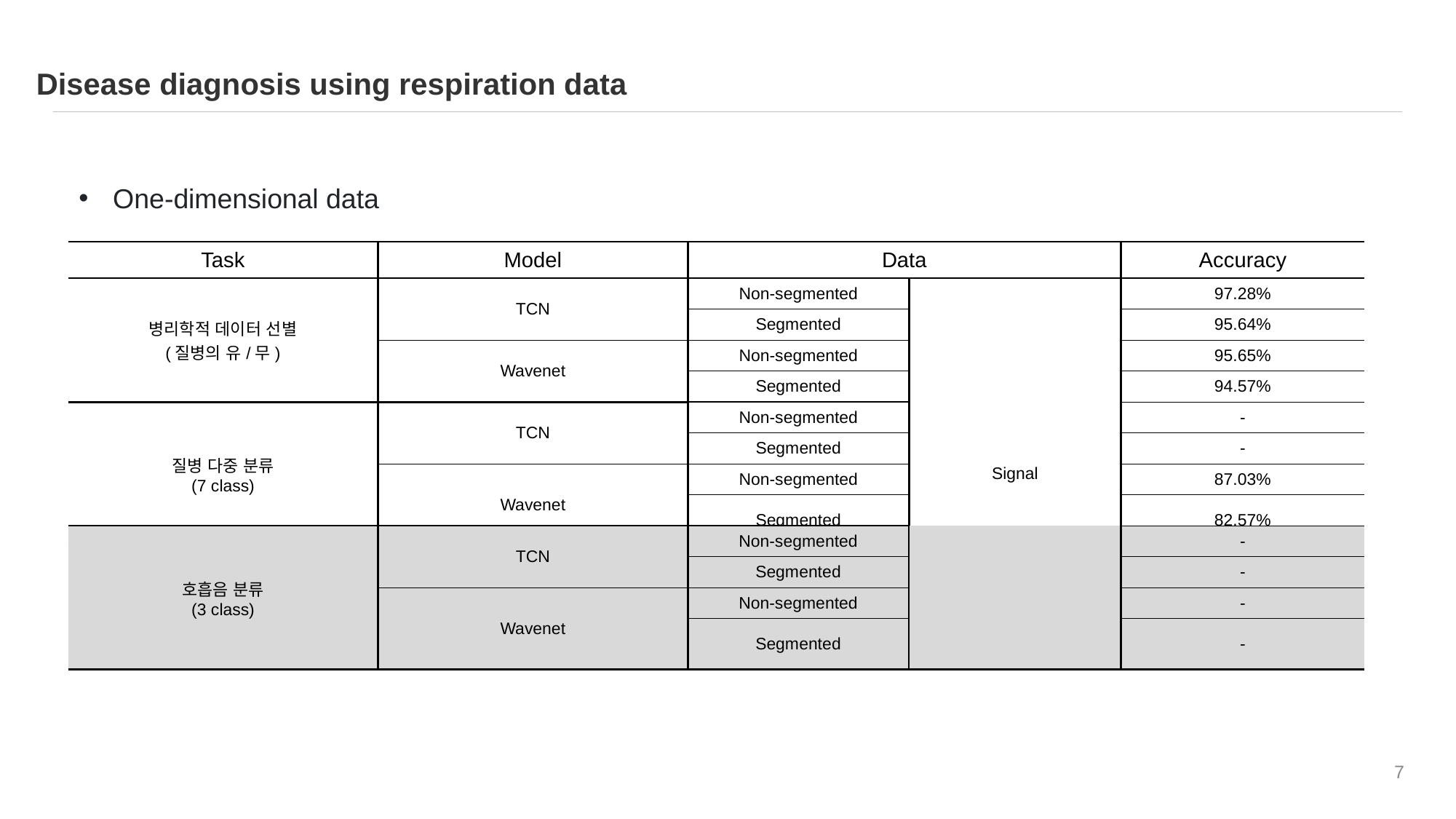

Disease diagnosis using respiration data
One-dimensional data
| Task | Model | Data | 데이터 형태 | Accuracy |
| --- | --- | --- | --- | --- |
| 병리학적 데이터 선별 (질병의 유/무) | TCN | Non-segmented |  | 97.28% |
|  |  | Segmented | 95.65% | 95.64% |
|  | Wavenet | Non-segmented | Split to fit the shortest data | 95.65% |
|  |  | Segmented | 95.65% | 94.57% |
| 질병 다중 분류 (7 class) | TCN | Non-segmented | Signal | - |
| --- | --- | --- | --- | --- |
|  |  | Segmented | 95.65% | - |
|  | Wavenet | Non-segmented | Split to fit the shortest data | 87.03% |
|  |  | Segmented | 95.65% | 82.57% |
| 호흡음 분류 (3 class) | TCN | Non-segmented |  | - |
| --- | --- | --- | --- | --- |
|  |  | Segmented | 95.65% | - |
|  | Wavenet | Non-segmented | Split to fit the shortest data | - |
|  |  | Segmented | 95.65% | - |
7